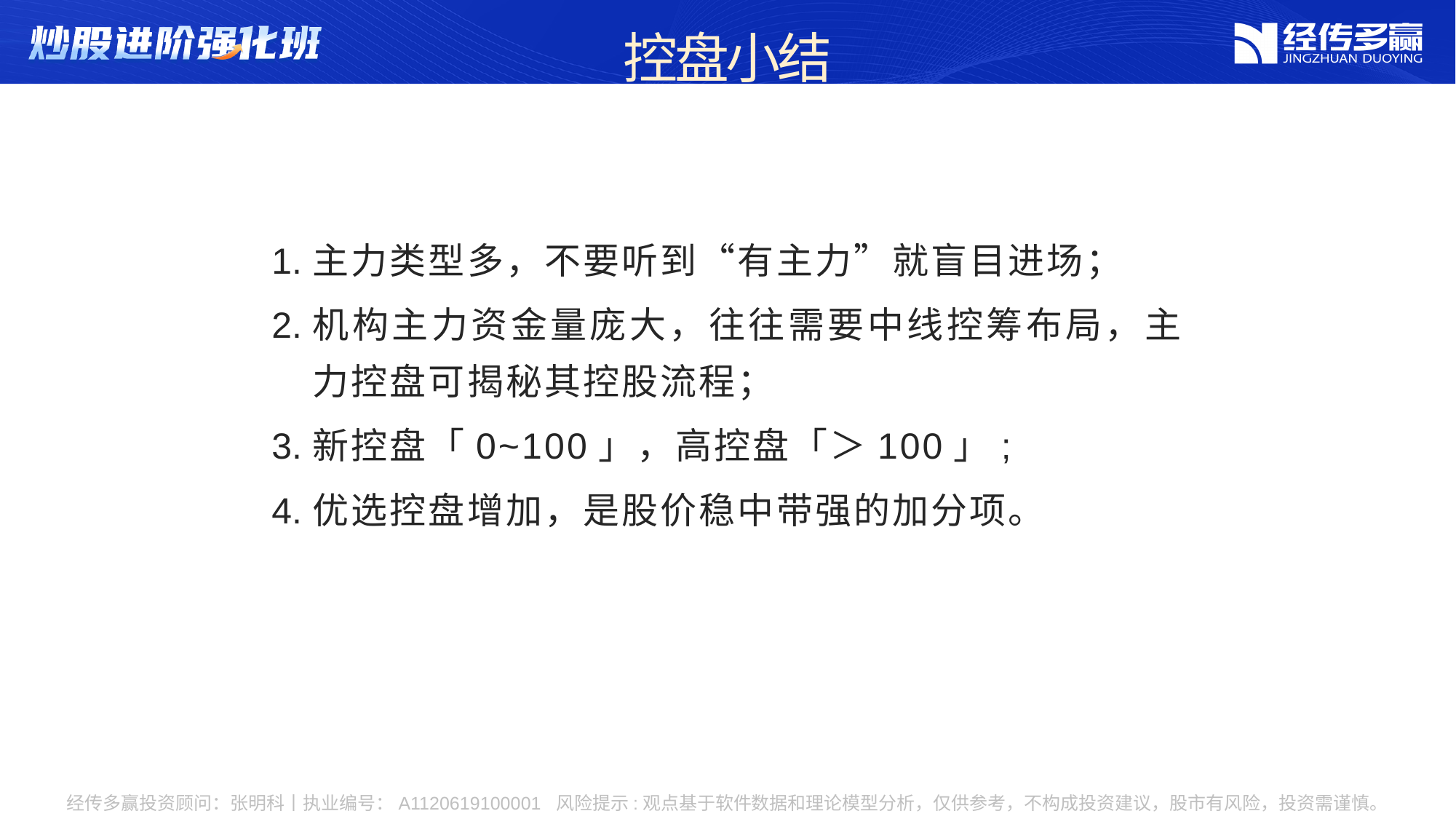

控盘小结
主力类型多，不要听到“有主力”就盲目进场；
机构主力资金量庞大，往往需要中线控筹布局，主力控盘可揭秘其控股流程；
新控盘「0~100」，高控盘「＞100」;
优选控盘增加，是股价稳中带强的加分项。